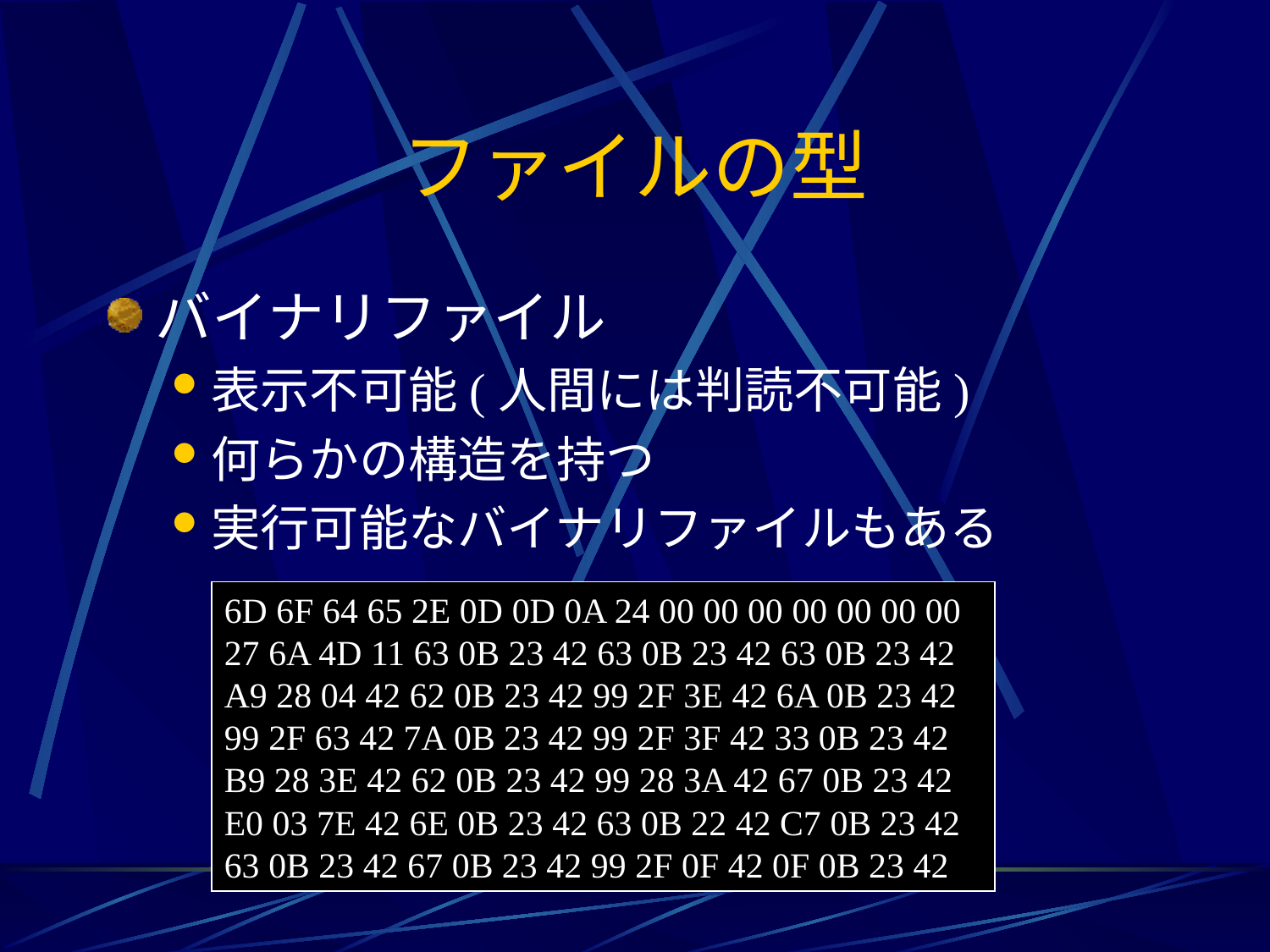

# ファイルの型
バイナリファイル
表示不可能(人間には判読不可能)
何らかの構造を持つ
実行可能なバイナリファイルもある
6D 6F 64 65 2E 0D 0D 0A 24 00 00 00 00 00 00 00
27 6A 4D 11 63 0B 23 42 63 0B 23 42 63 0B 23 42
A9 28 04 42 62 0B 23 42 99 2F 3E 42 6A 0B 23 42
99 2F 63 42 7A 0B 23 42 99 2F 3F 42 33 0B 23 42
B9 28 3E 42 62 0B 23 42 99 28 3A 42 67 0B 23 42
E0 03 7E 42 6E 0B 23 42 63 0B 22 42 C7 0B 23 42
63 0B 23 42 67 0B 23 42 99 2F 0F 42 0F 0B 23 42